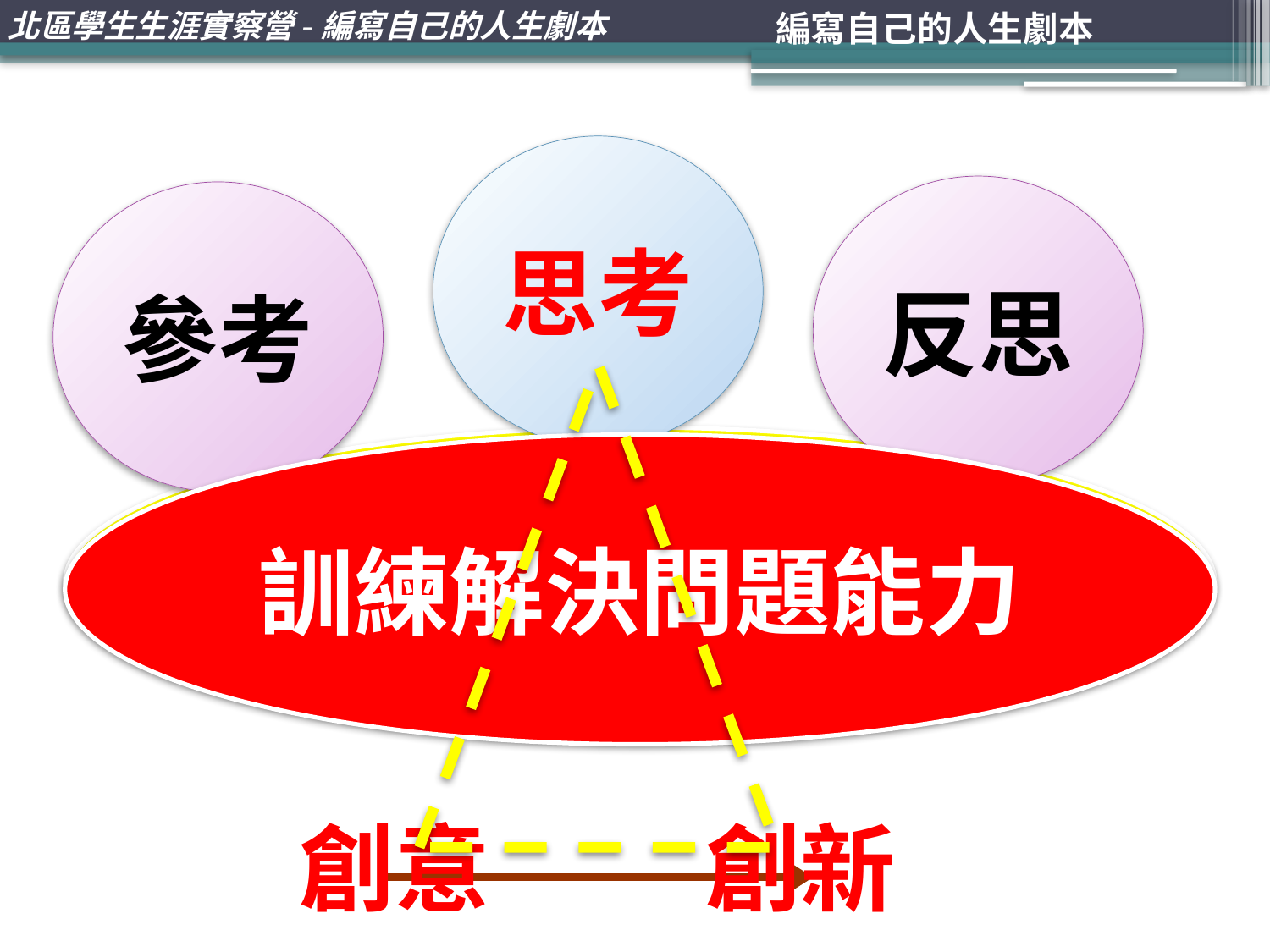

思考
反思
參考

老師講的
不一定是對的
訓練解決問題能力
創意          創新